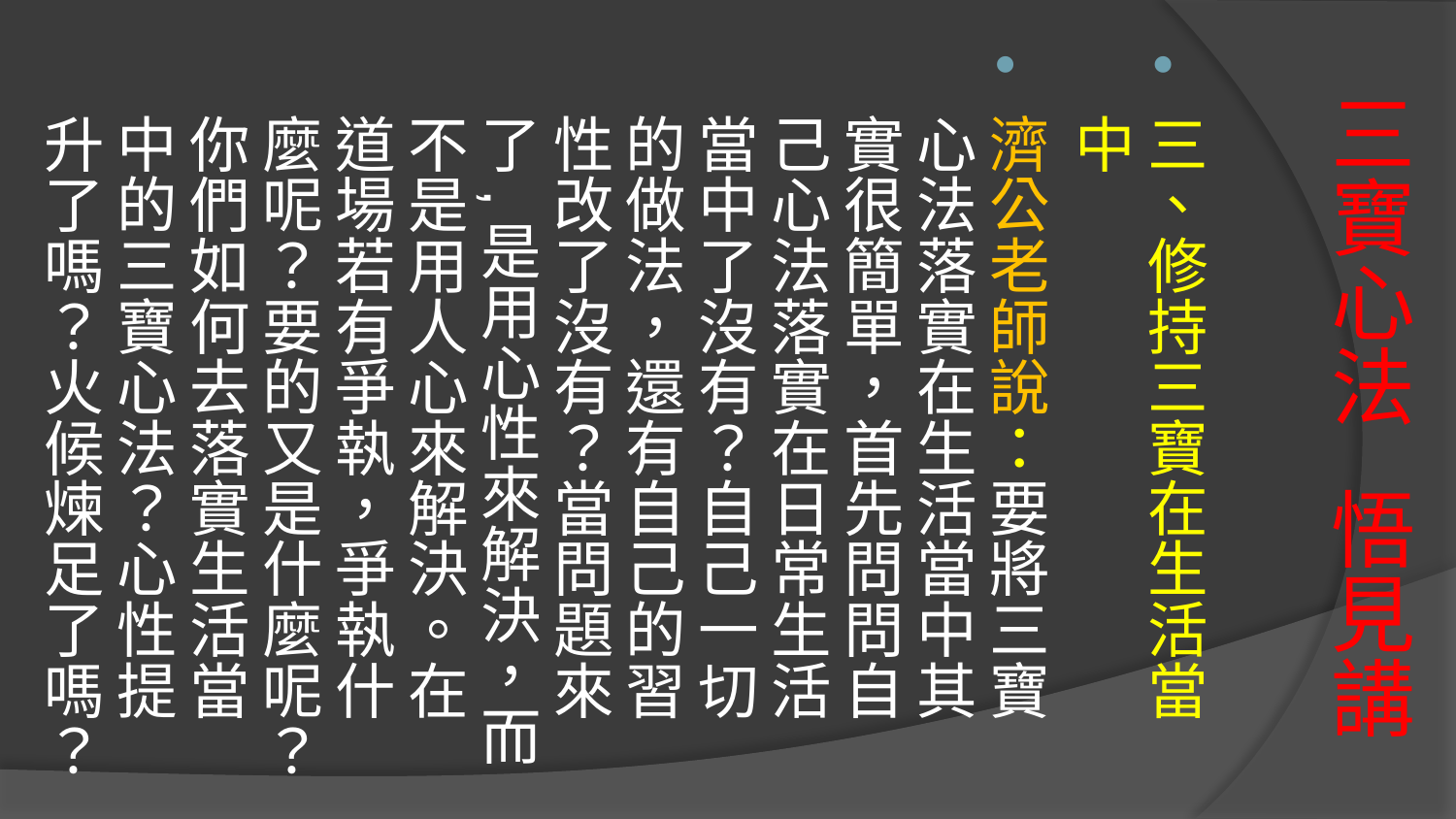

三、修持三寶在生活當中
濟公老師說：要將三寶心法落實在生活當中其實很簡單，首先問問自己心法落實在日常生活當中了沒有？自己一切的做法，還有自己的習性改了沒有？當問題來了,是用心性來解決，而不是用人心來解決。在道場若有爭執，爭執什麼呢？要的又是什麼呢？你們如何去落實生活當中的三寶心法？心性提升了嗎？火候煉足了嗎？
# 三寶心法   悟見講